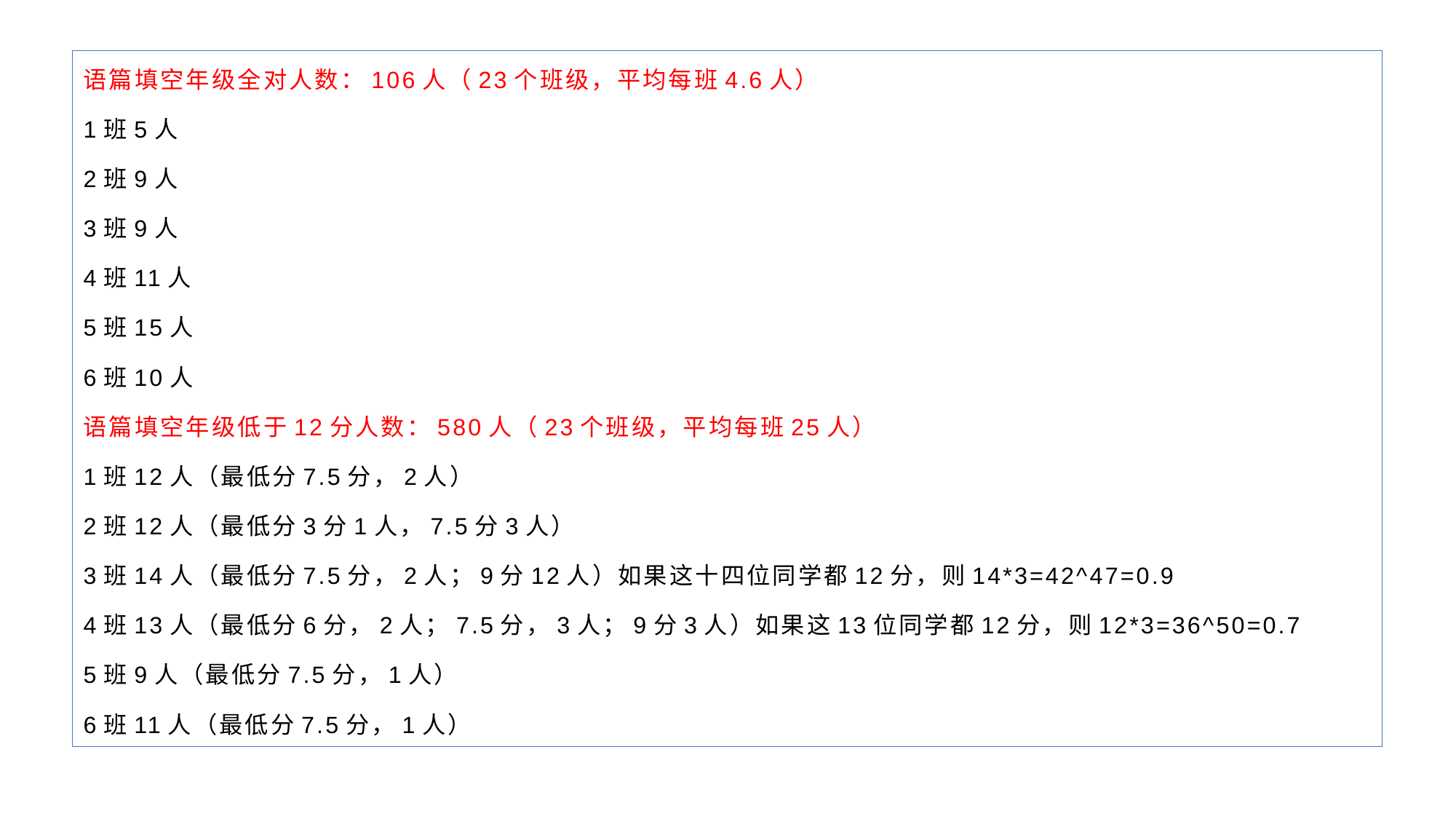

语篇填空年级全对人数：106人（23个班级，平均每班4.6人）
1班5人
2班9人
3班9人
4班11人
5班15人
6班10人
语篇填空年级低于12分人数：580人（23个班级，平均每班25人）
1班12人（最低分7.5分，2人）
2班12人（最低分3分1人，7.5分3人）
3班14人（最低分7.5分，2人；9分12人）如果这十四位同学都12分，则14*3=42^47=0.9
4班13人（最低分6分，2人；7.5分，3人；9分3人）如果这13位同学都12分，则12*3=36^50=0.7
5班9人（最低分7.5分，1人）
6班11人（最低分7.5分，1人）